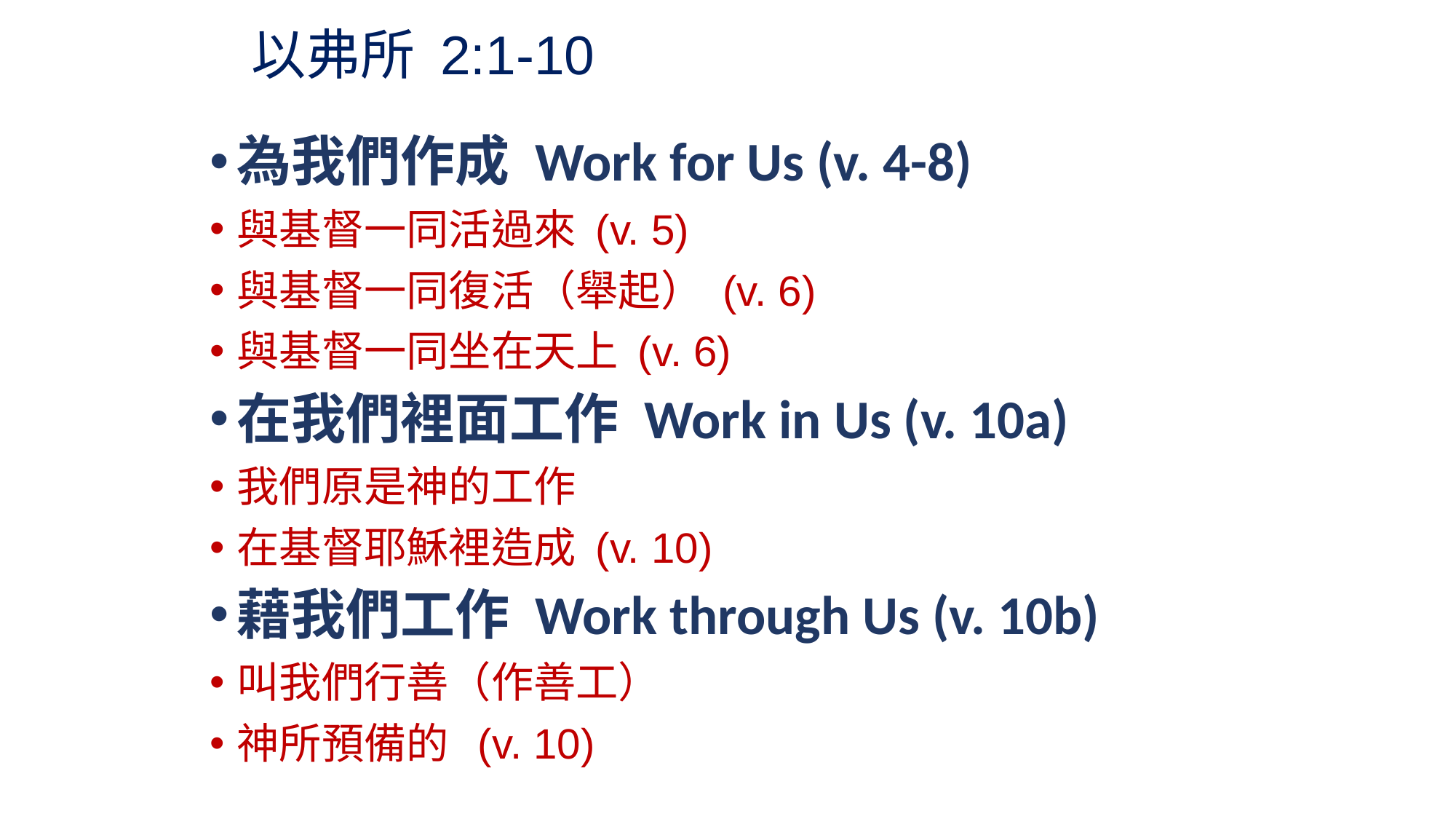

# 以弗所 2:1-10
為我們作成 Work for Us (v. 4-8)
與基督一同活過來 (v. 5)
與基督一同復活（舉起） (v. 6)
與基督一同坐在天上 (v. 6)
在我們裡面工作 Work in Us (v. 10a)
我們原是神的工作
在基督耶穌裡造成 (v. 10)
藉我們工作 Work through Us (v. 10b)
叫我們行善（作善工）
神所預備的  (v. 10)